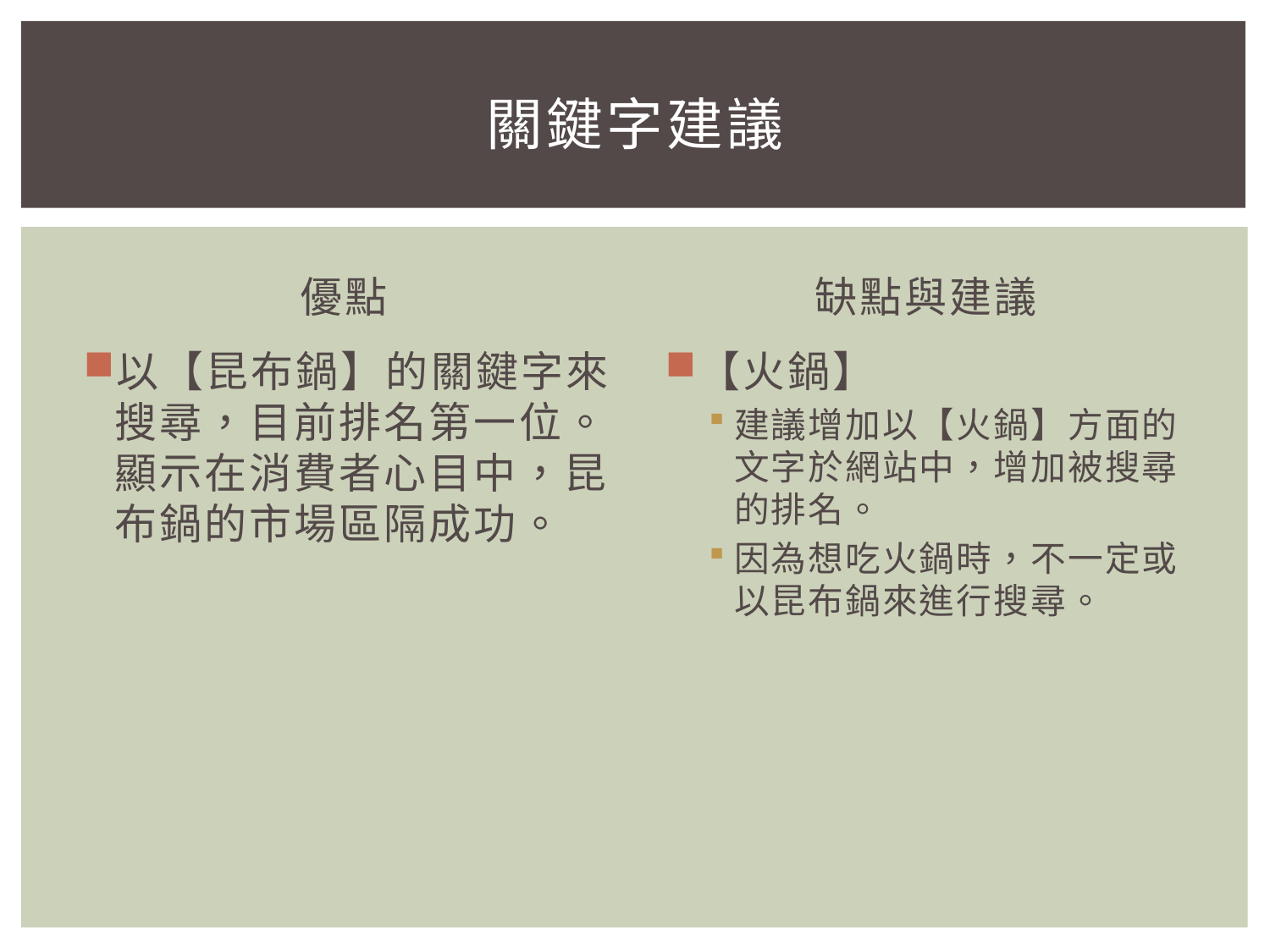

# 關鍵字建議
優點
缺點與建議
以【昆布鍋】的關鍵字來搜尋，目前排名第一位。顯示在消費者心目中，昆布鍋的市場區隔成功。
【火鍋】
建議增加以【火鍋】方面的文字於網站中，增加被搜尋的排名。
因為想吃火鍋時，不一定或以昆布鍋來進行搜尋。